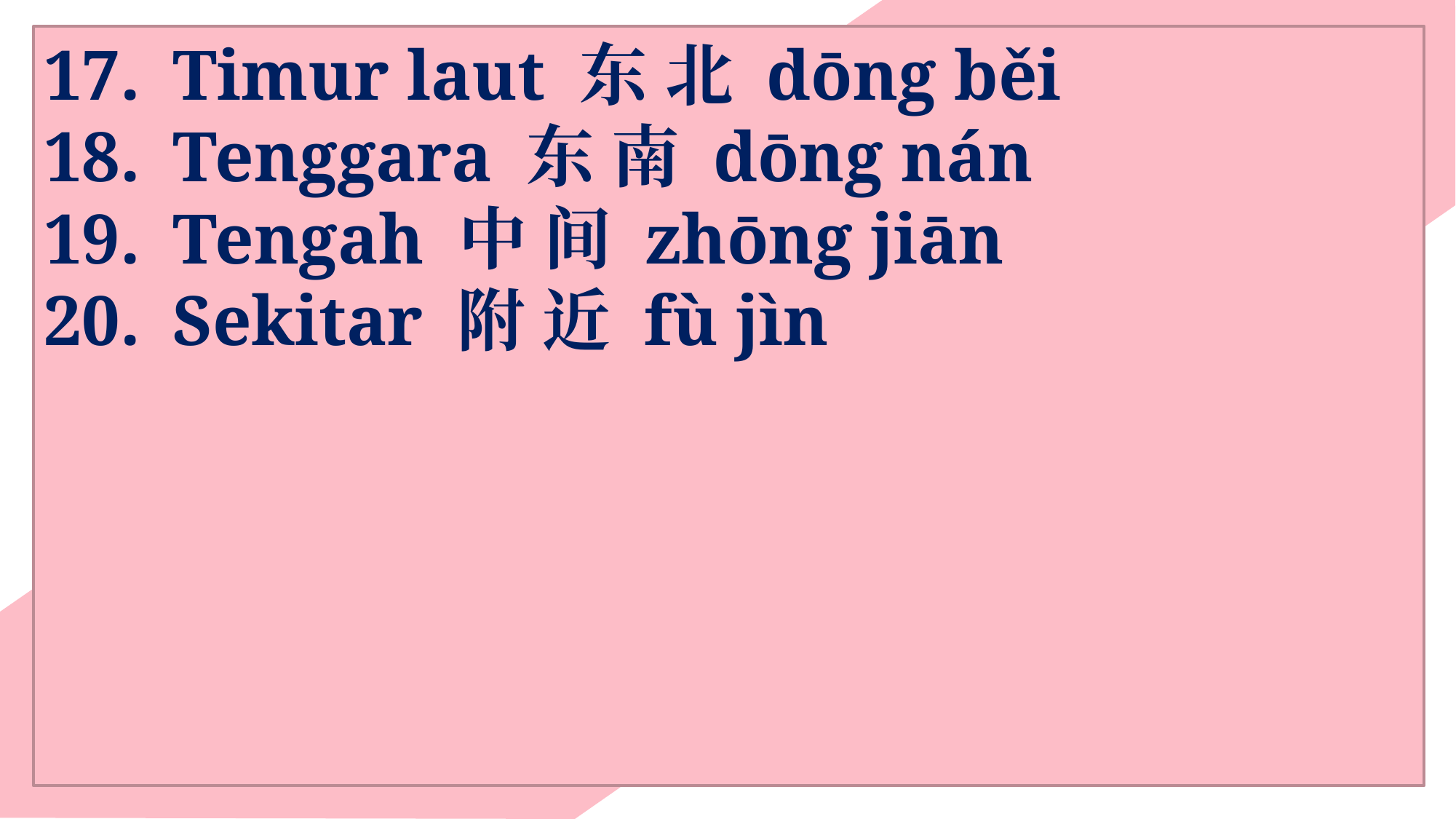

Timur laut 东 北 dōng běi
Tenggara 东 南 dōng nán
Tengah 中 间 zhōng jiān
Sekitar 附 近 fù jìn